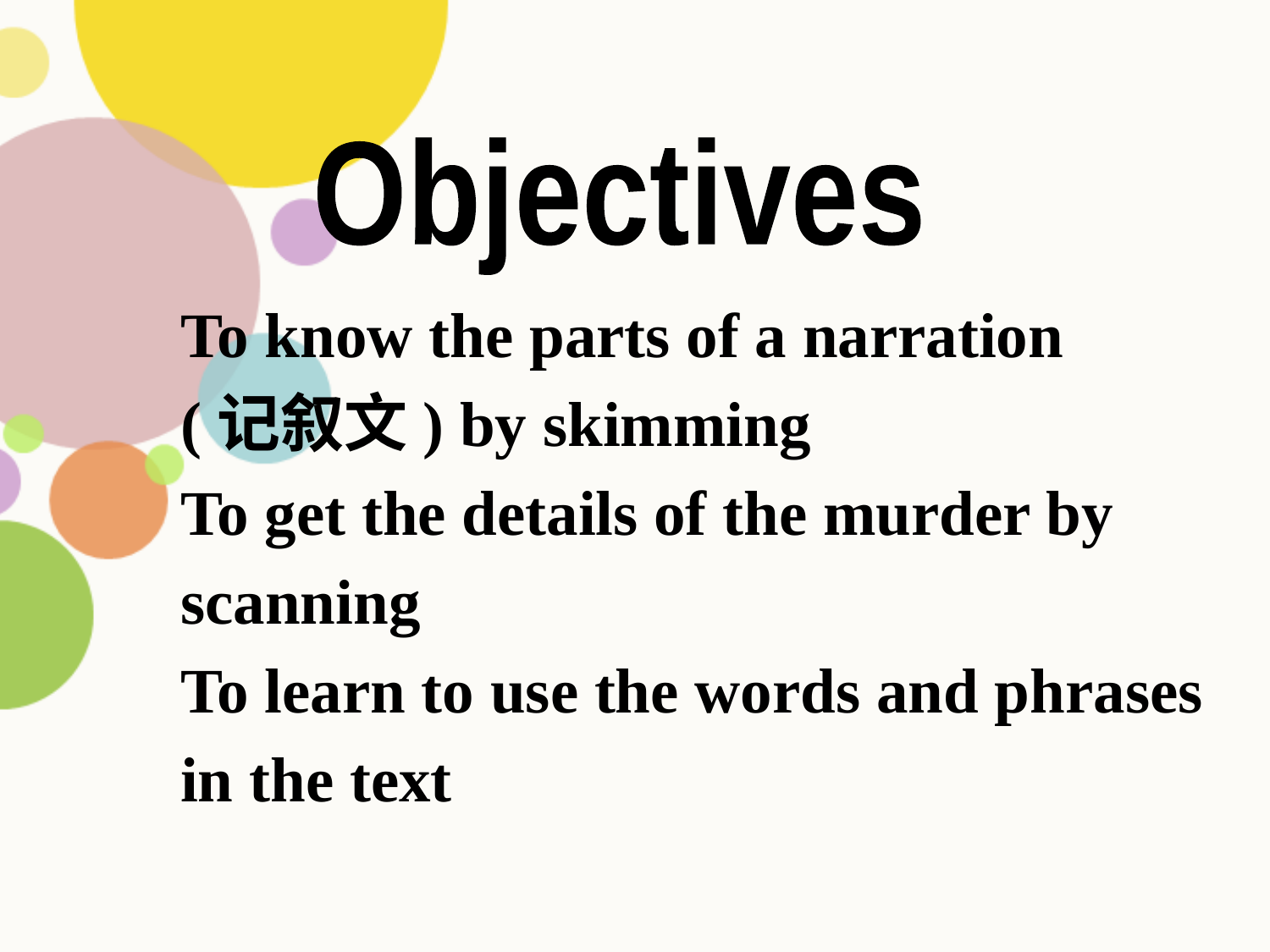

Objectives
To know the parts of a narration
(记叙文) by skimming
To get the details of the murder by
scanning
To learn to use the words and phrases
in the text